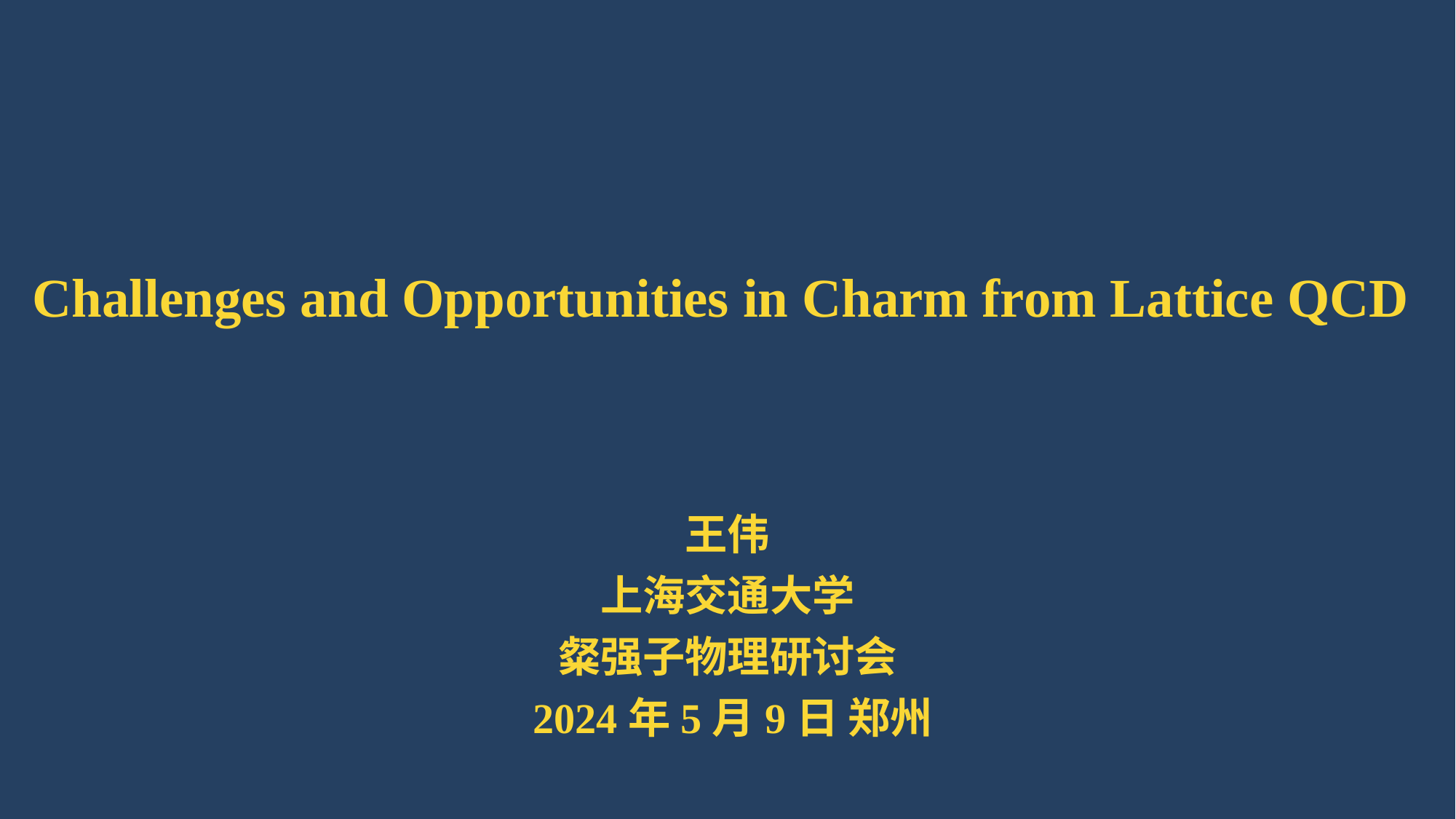

Challenges and Opportunities in Charm from Lattice QCD
王伟
上海交通大学
粲强子物理研讨会
 2024年5月9日 郑州